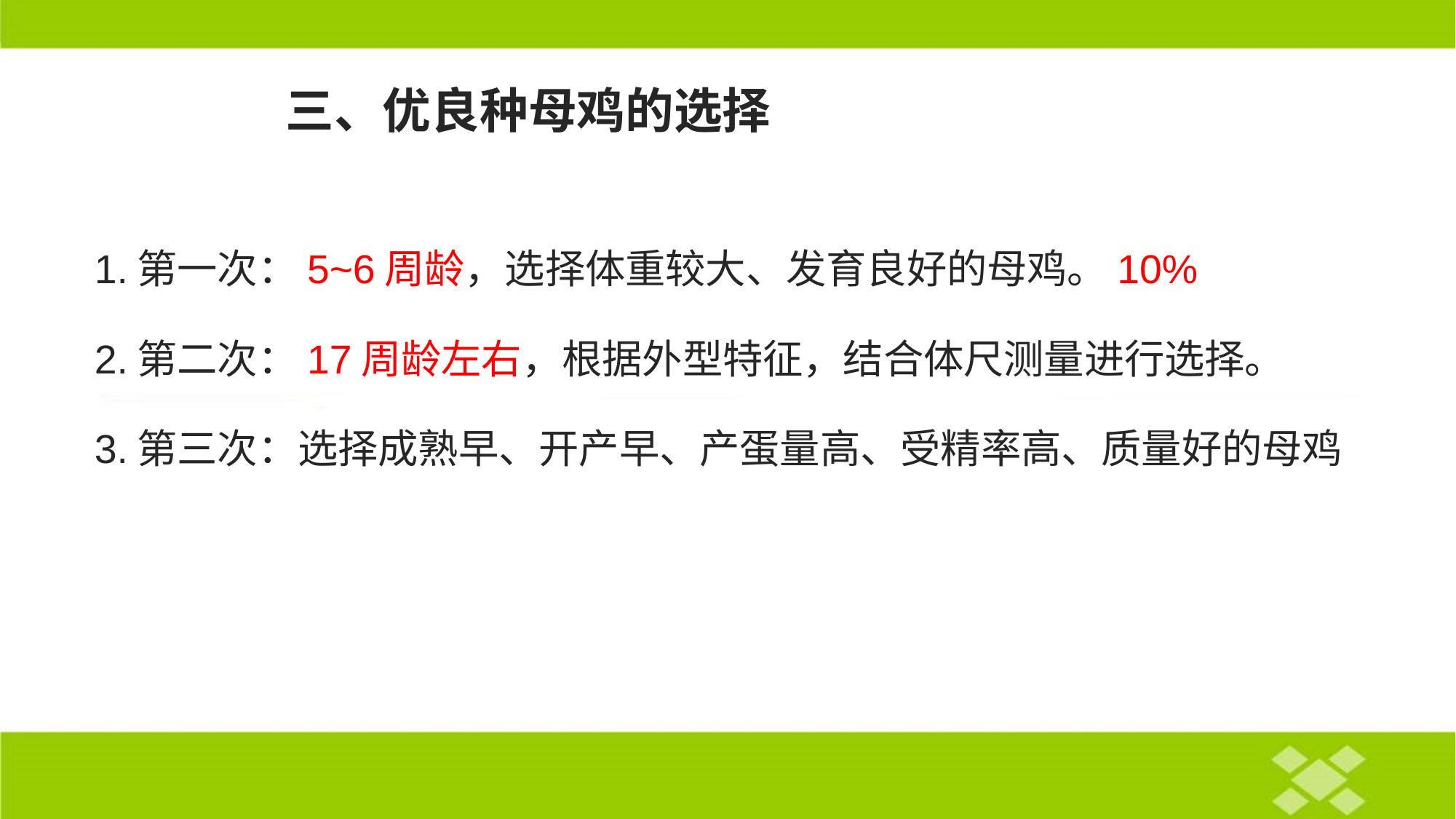

三、优良种母鸡的选择
1.第一次：5~6周龄，选择体重较大、发育良好的母鸡。10%
2.第二次：17周龄左右，根据外型特征，结合体尺测量进行选择。
3.第三次：选择成熟早、开产早、产蛋量高、受精率高、质量好的母鸡